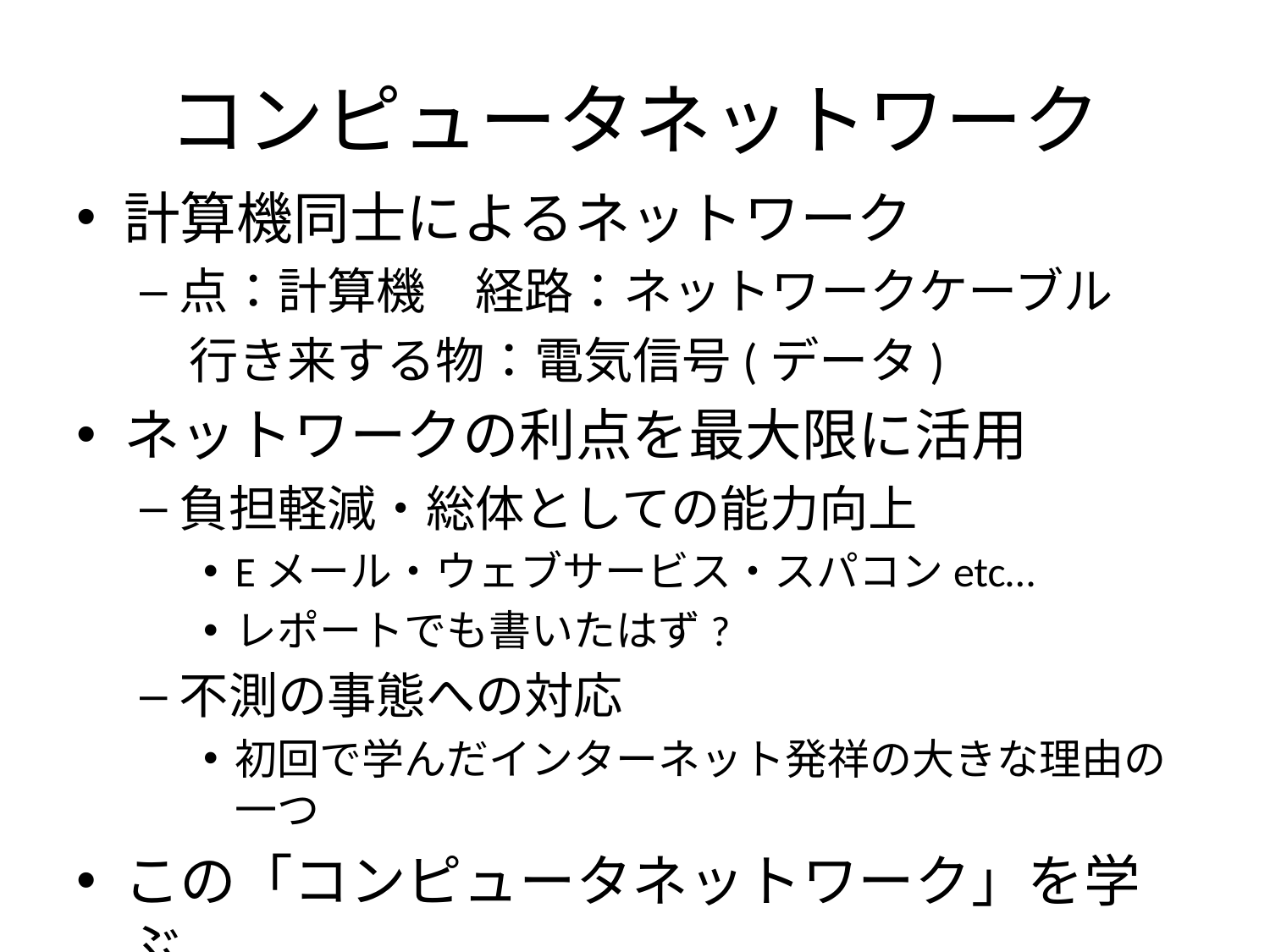

# コンピュータネットワーク
計算機同士によるネットワーク
点：計算機　経路：ネットワークケーブル
　行き来する物：電気信号(データ)
ネットワークの利点を最大限に活用
負担軽減・総体としての能力向上
Eメール・ウェブサービス・スパコンetc…
レポートでも書いたはず?
不測の事態への対応
初回で学んだインターネット発祥の大きな理由の一つ
この「コンピュータネットワーク」を学ぶ
以下ではこれを単に「ネットワーク」と呼ぶ